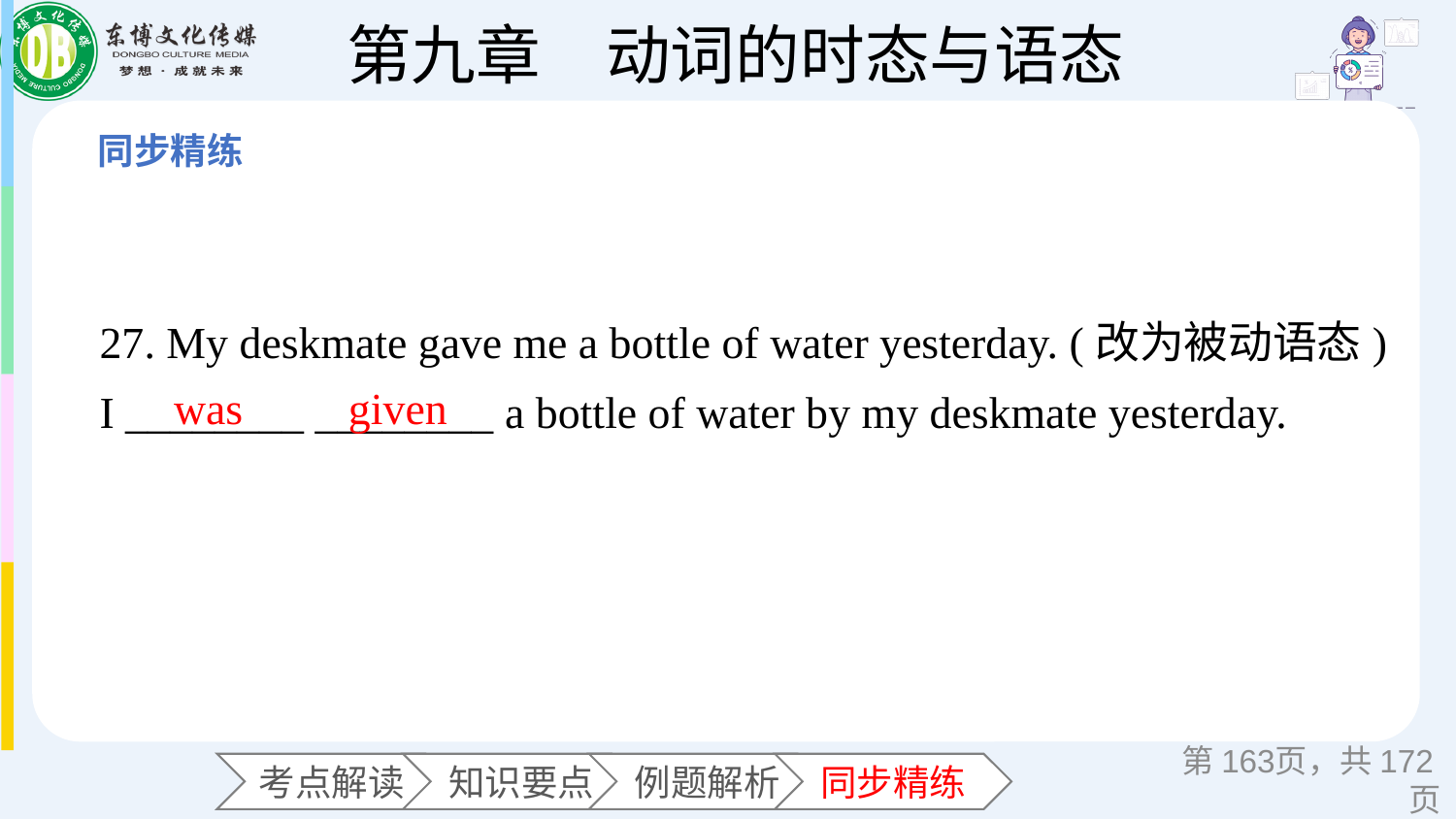

27. My deskmate gave me a bottle of water yesterday. (改为被动语态)
I ________ ________ a bottle of water by my deskmate yesterday.
 was
given
第163页，共172页